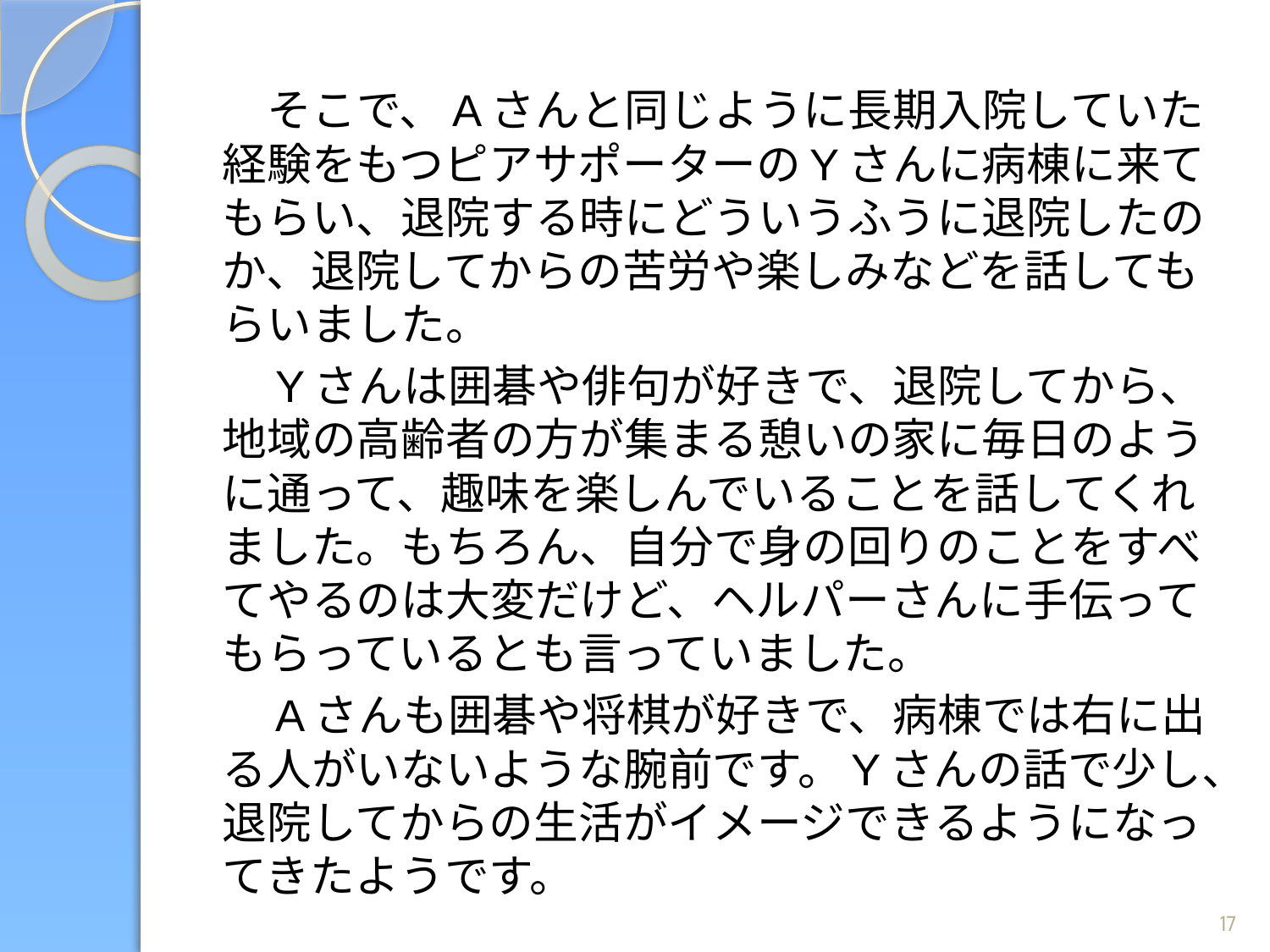

そこで、Aさんと同じように長期入院していた経験をもつピアサポーターのYさんに病棟に来てもらい、退院する時にどういうふうに退院したのか、退院してからの苦労や楽しみなどを話してもらいました。
　Yさんは囲碁や俳句が好きで、退院してから、地域の高齢者の方が集まる憩いの家に毎日のように通って、趣味を楽しんでいることを話してくれました。もちろん、自分で身の回りのことをすべてやるのは大変だけど、ヘルパーさんに手伝ってもらっているとも言っていました。
　Aさんも囲碁や将棋が好きで、病棟では右に出る人がいないような腕前です。Yさんの話で少し、退院してからの生活がイメージできるようになってきたようです。
17